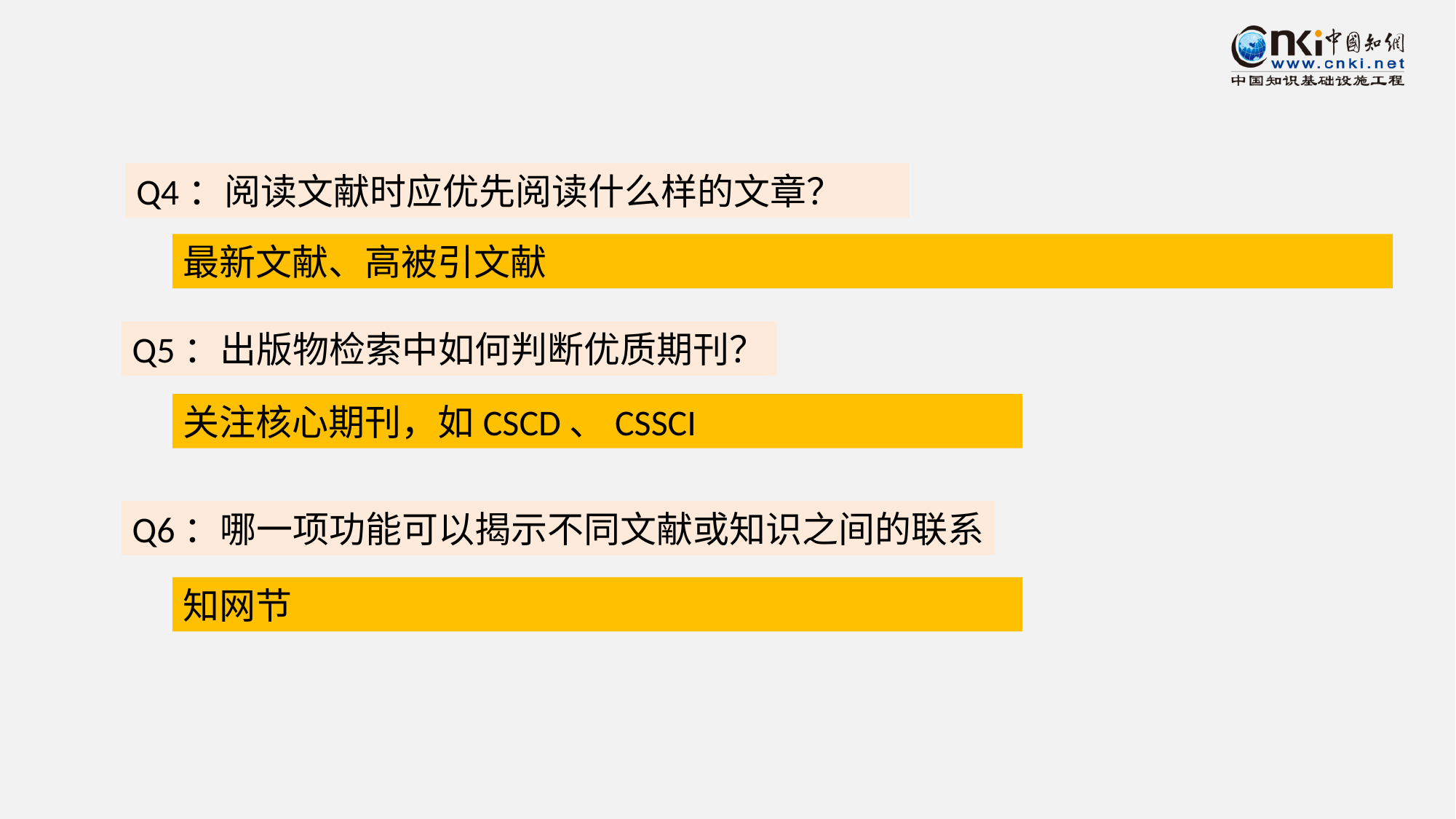

Q4：阅读文献时应优先阅读什么样的文章？
最新文献、高被引文献
Q5：出版物检索中如何判断优质期刊？
关注核心期刊，如CSCD、CSSCI
Q6：哪一项功能可以揭示不同文献或知识之间的联系
知网节